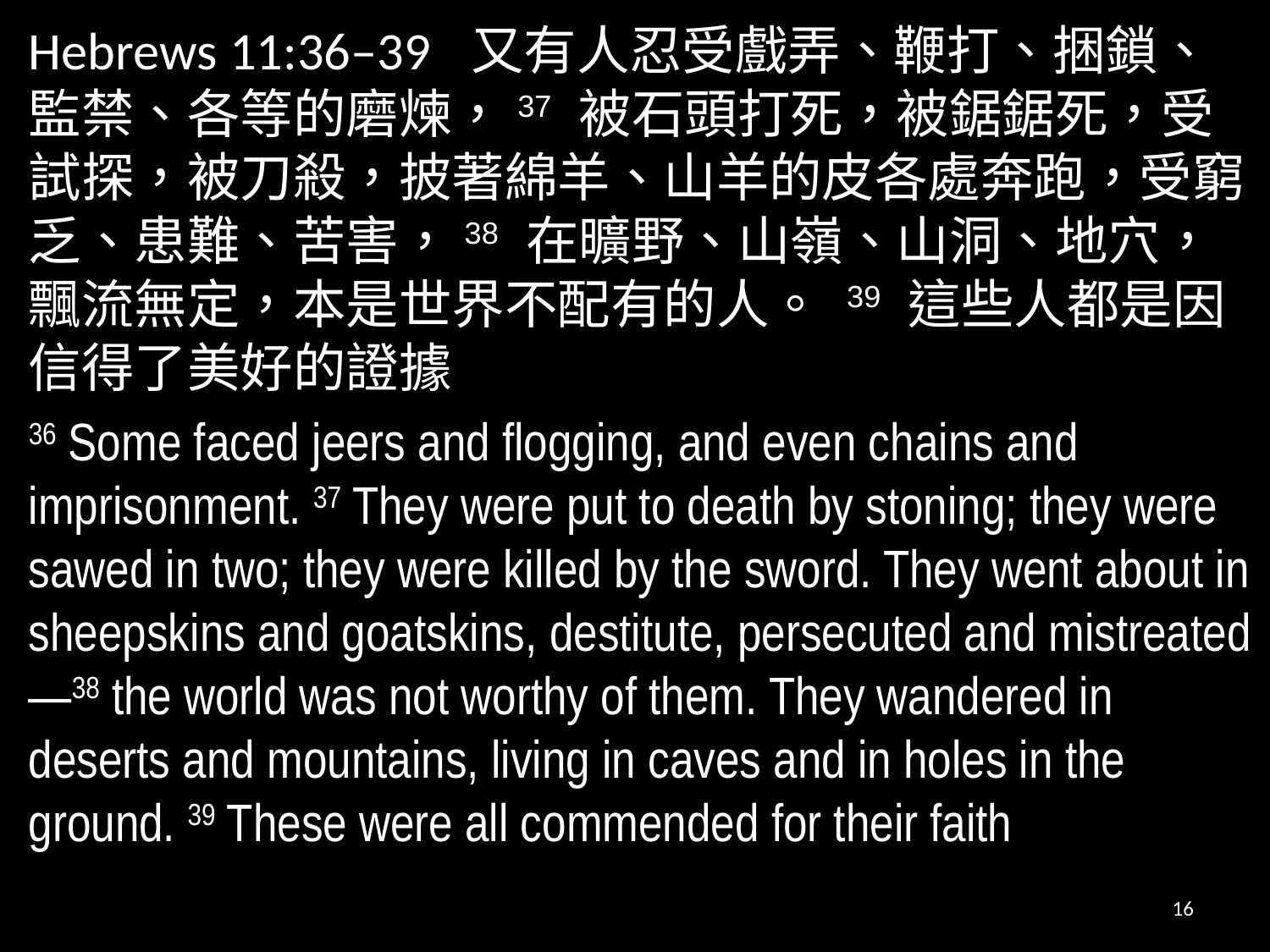

Hebrews 11:36–39  又有人忍受戲弄、鞭打、捆鎖、監禁、各等的磨煉，37 被石頭打死，被鋸鋸死，受試探，被刀殺，披著綿羊、山羊的皮各處奔跑，受窮乏、患難、苦害，38 在曠野、山嶺、山洞、地穴，飄流無定，本是世界不配有的人。 39 這些人都是因信得了美好的證據
36 Some faced jeers and flogging, and even chains and imprisonment. 37 They were put to death by stoning; they were sawed in two; they were killed by the sword. They went about in sheepskins and goatskins, destitute, persecuted and mistreated—38 the world was not worthy of them. They wandered in deserts and mountains, living in caves and in holes in the ground. 39 These were all commended for their faith
16